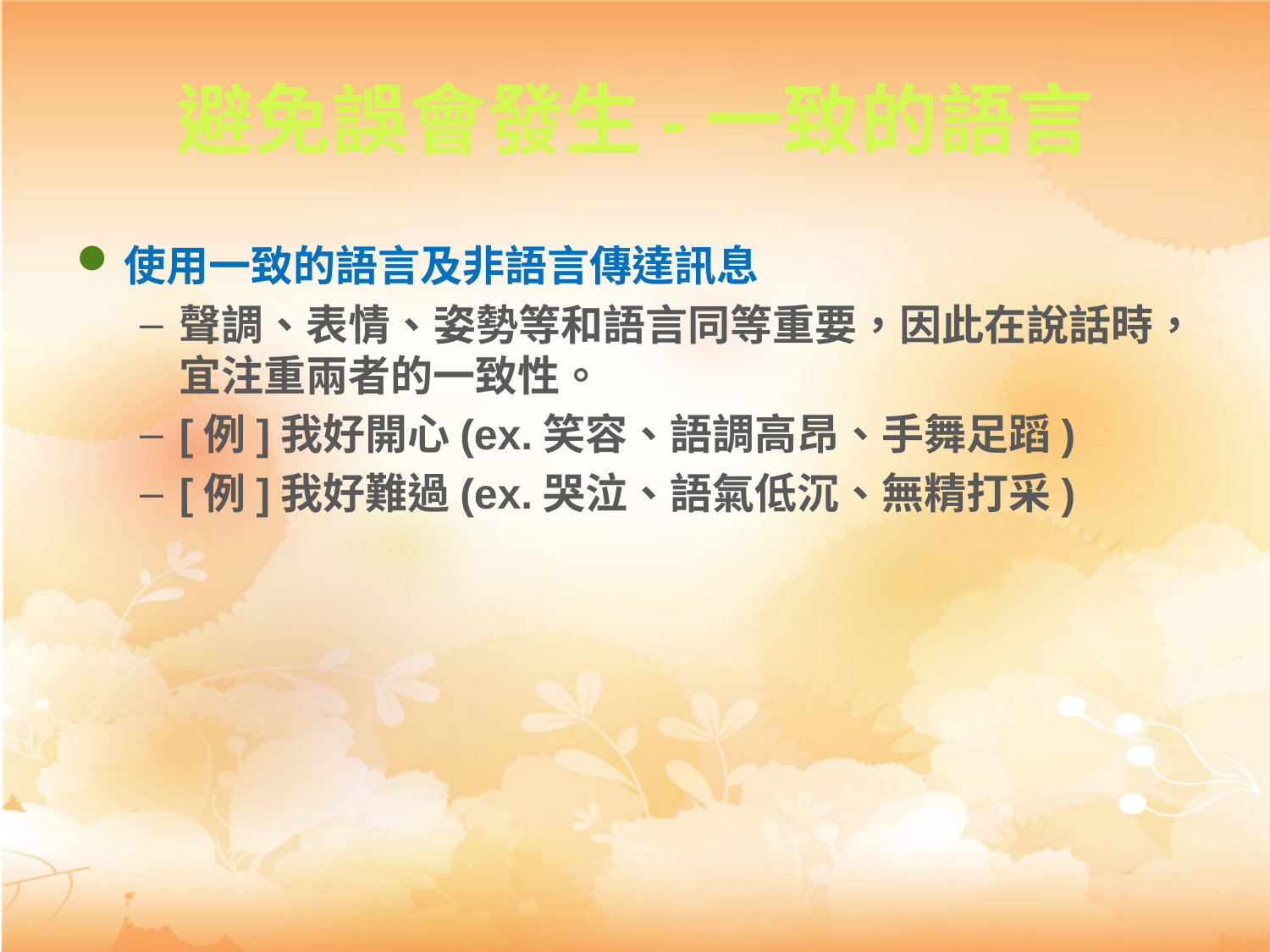

# 避免誤會發生-一致的語言
使用一致的語言及非語言傳達訊息
聲調、表情、姿勢等和語言同等重要，因此在說話時，宜注重兩者的一致性。
[例]我好開心(ex.笑容、語調高昂、手舞足蹈)
[例]我好難過(ex.哭泣、語氣低沉、無精打采)